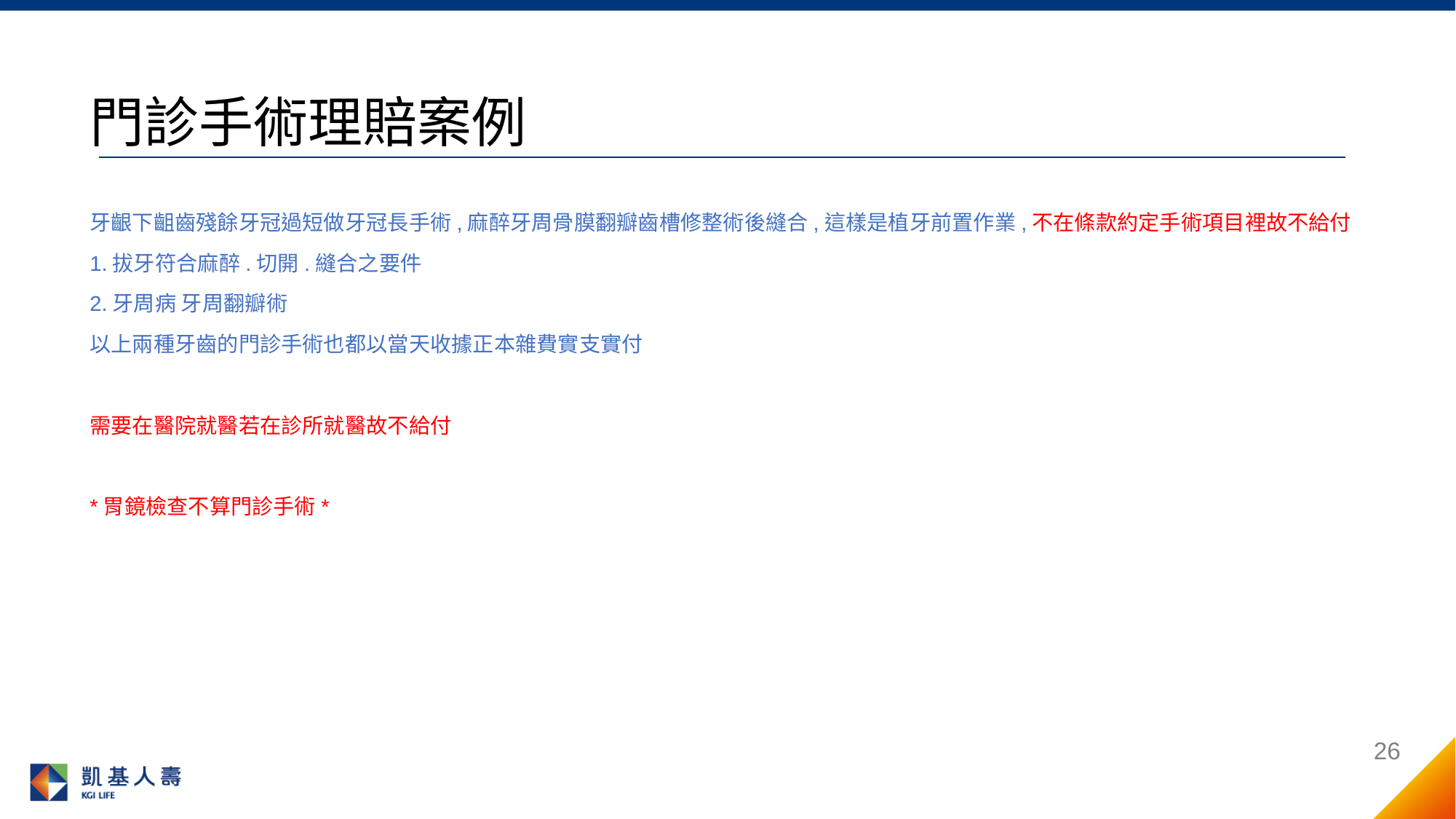

門診手術理賠案例

牙齦下齟齒殘餘牙冠過短做牙冠長手術,麻醉牙周骨膜翻瓣齒槽修整術後縫合,這樣是植牙前置作業,不在條款約定手術項目裡故不給付
1.拔牙符合麻醉.切開.縫合之要件
2.牙周病 牙周翻瓣術
以上兩種牙齒的門診手術也都以當天收據正本雜費實支實付

需要在醫院就醫若在診所就醫故不給付

*胃鏡檢查不算門診手術*